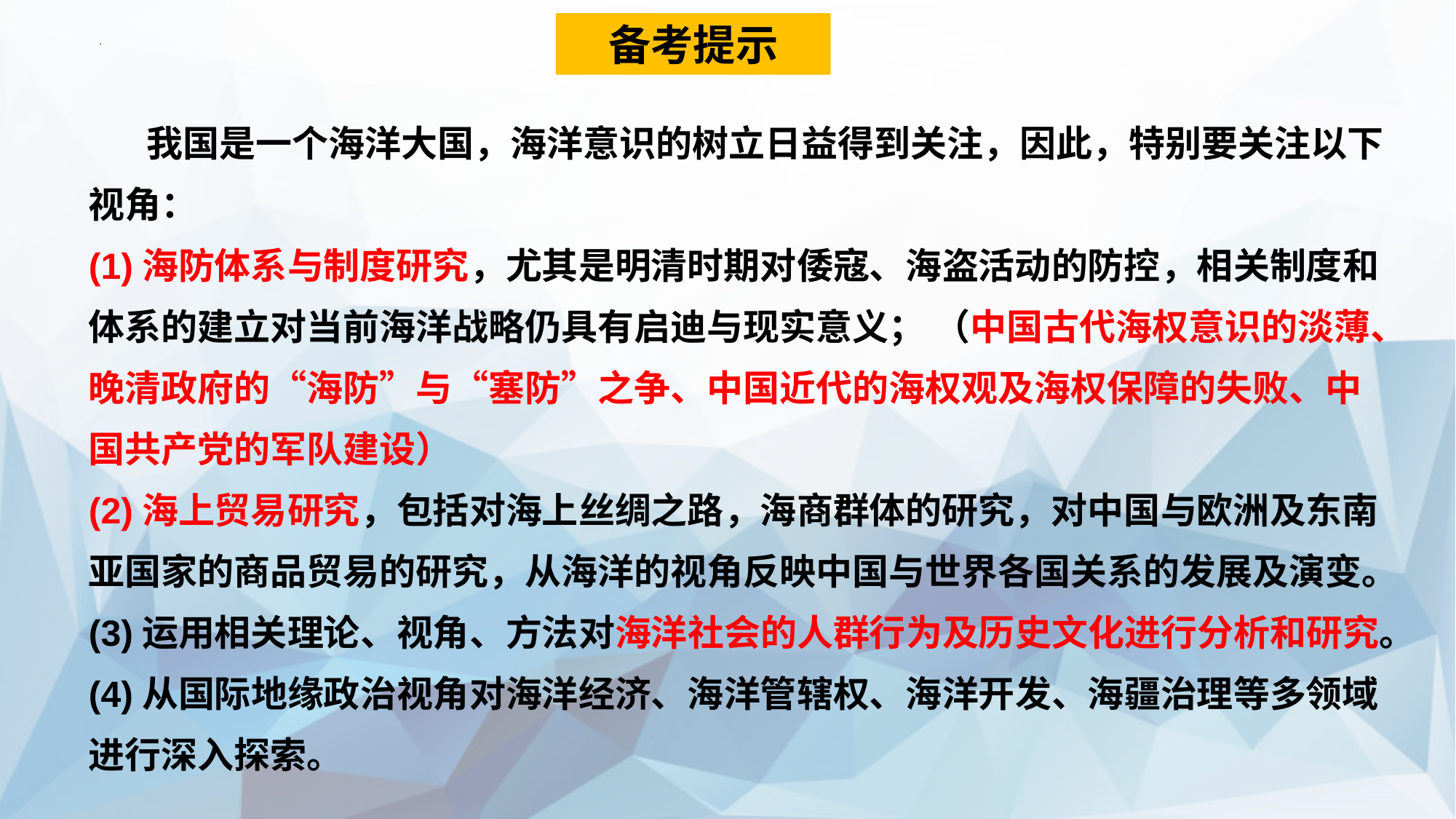

备考提示
      我国是一个海洋大国，海洋意识的树立日益得到关注，因此，特别要关注以下视角：
(1)海防体系与制度研究，尤其是明清时期对倭寇、海盗活动的防控，相关制度和体系的建立对当前海洋战略仍具有启迪与现实意义； （中国古代海权意识的淡薄、晚清政府的“海防”与“塞防”之争、中国近代的海权观及海权保障的失败、中国共产党的军队建设）
(2)海上贸易研究，包括对海上丝绸之路，海商群体的研究，对中国与欧洲及东南亚国家的商品贸易的研究，从海洋的视角反映中国与世界各国关系的发展及演变。
(3)运用相关理论、视角、方法对海洋社会的人群行为及历史文化进行分析和研究。
(4)从国际地缘政治视角对海洋经济、海洋管辖权、海洋开发、海疆治理等多领域进行深入探索。